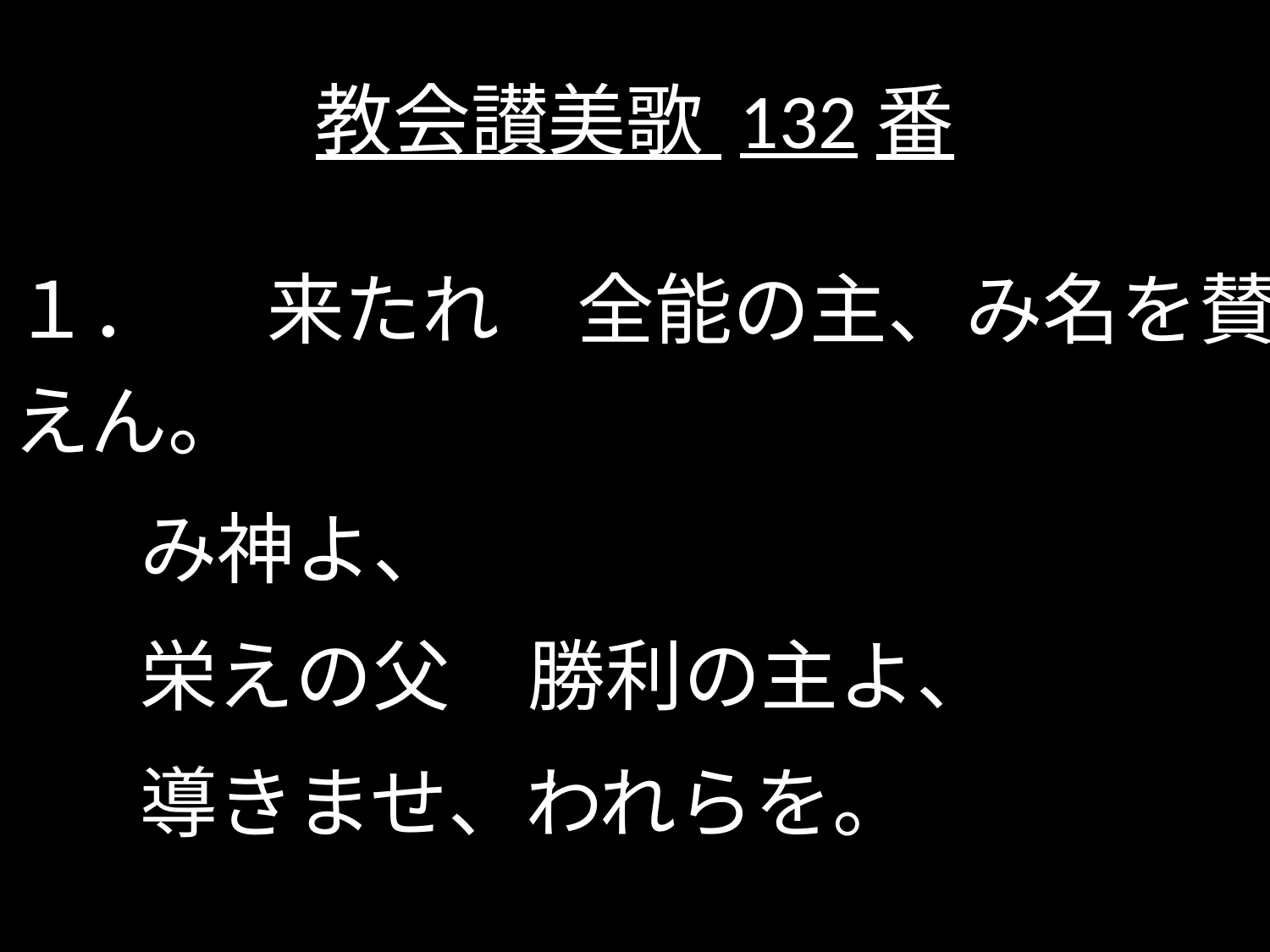

# 教会讃美歌 132番
１．	来たれ　全能の主、み名を賛えん。
　	み神よ、
	栄えの父　勝利の主よ、
	導きませ、われらを。